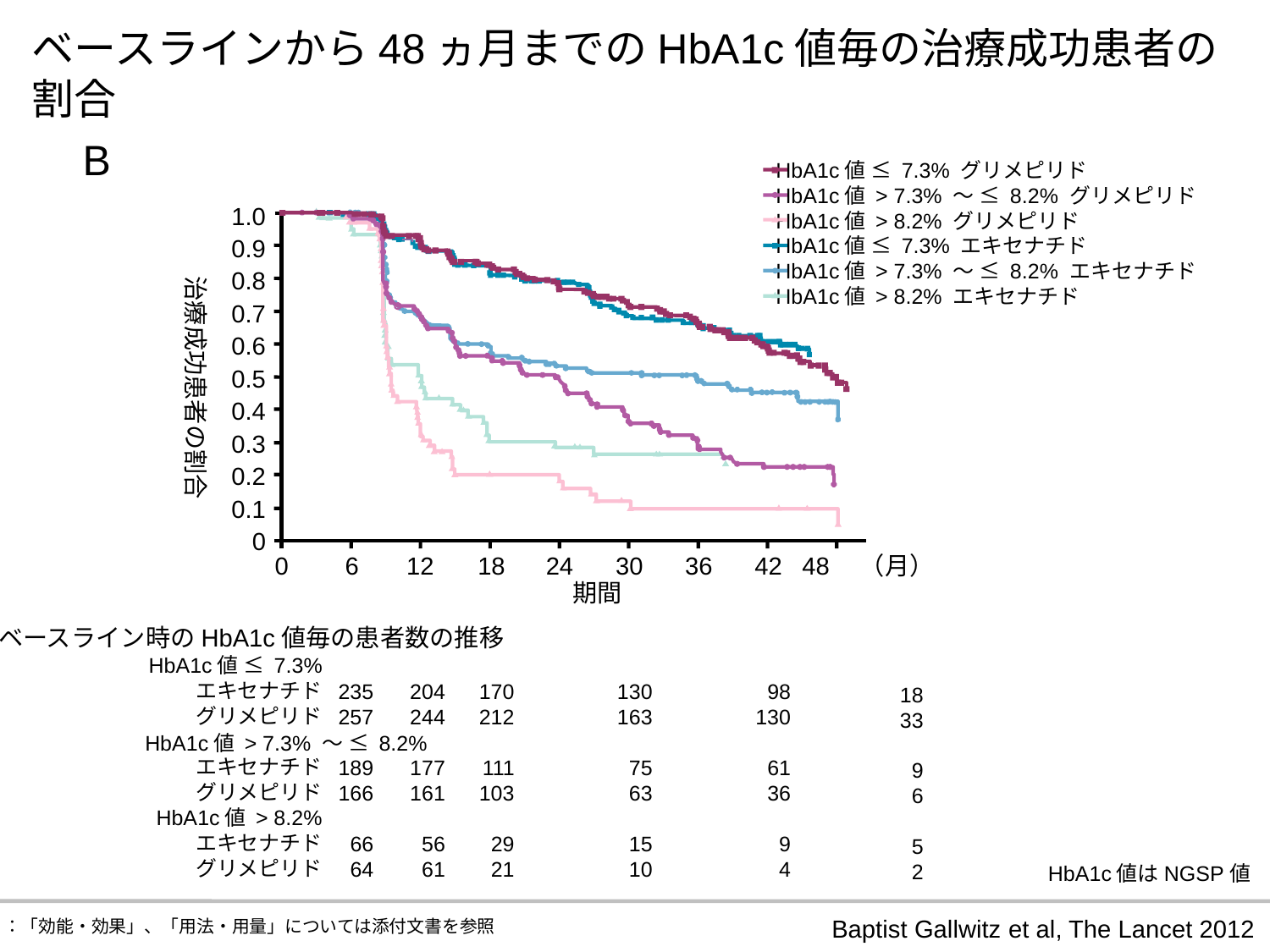

ベースラインから48ヵ月までのHbA1c値毎の治療成功患者の割合
B
HbA1c値 ≤ 7.3% グリメピリド
HbA1c値 > 7.3% ～ ≤ 8.2% グリメピリド
HbA1c値 > 8.2% グリメピリド
HbA1c値 ≤ 7.3% エキセナチド
HbA1c値 > 7.3% ～ ≤ 8.2% エキセナチド
HbA1c値 > 8.2% エキセナチド

1.0
0.9
0.8
0.7
0.6
0.5
0.4
0.3
0.2
0.1
0
治療成功患者の割合
0
6
12
18
24
30
36
42
48　（月）
期間
ベースライン時のHbA1c値毎の患者数の推移
HbA1c値 ≤ 7.3%
エキセナチド
グリメピリド

エキセナチド
グリメピリド
HbA1c値 > 8.2%
エキセナチド
グリメピリド
235
257

189
166

66
64
204
244

177
161

56
61
170
212

111
103

29
21
130
163

75
63

15
10
98
130

61
36

9
4
18
33

9
6

5
2
HbA1c値 > 7.3% ～ ≤ 8.2%
HbA1c値はNGSP値
Baptist Gallwitz et al, The Lancet 2012
※：「効能・効果」、「用法・用量」については添付文書を参照